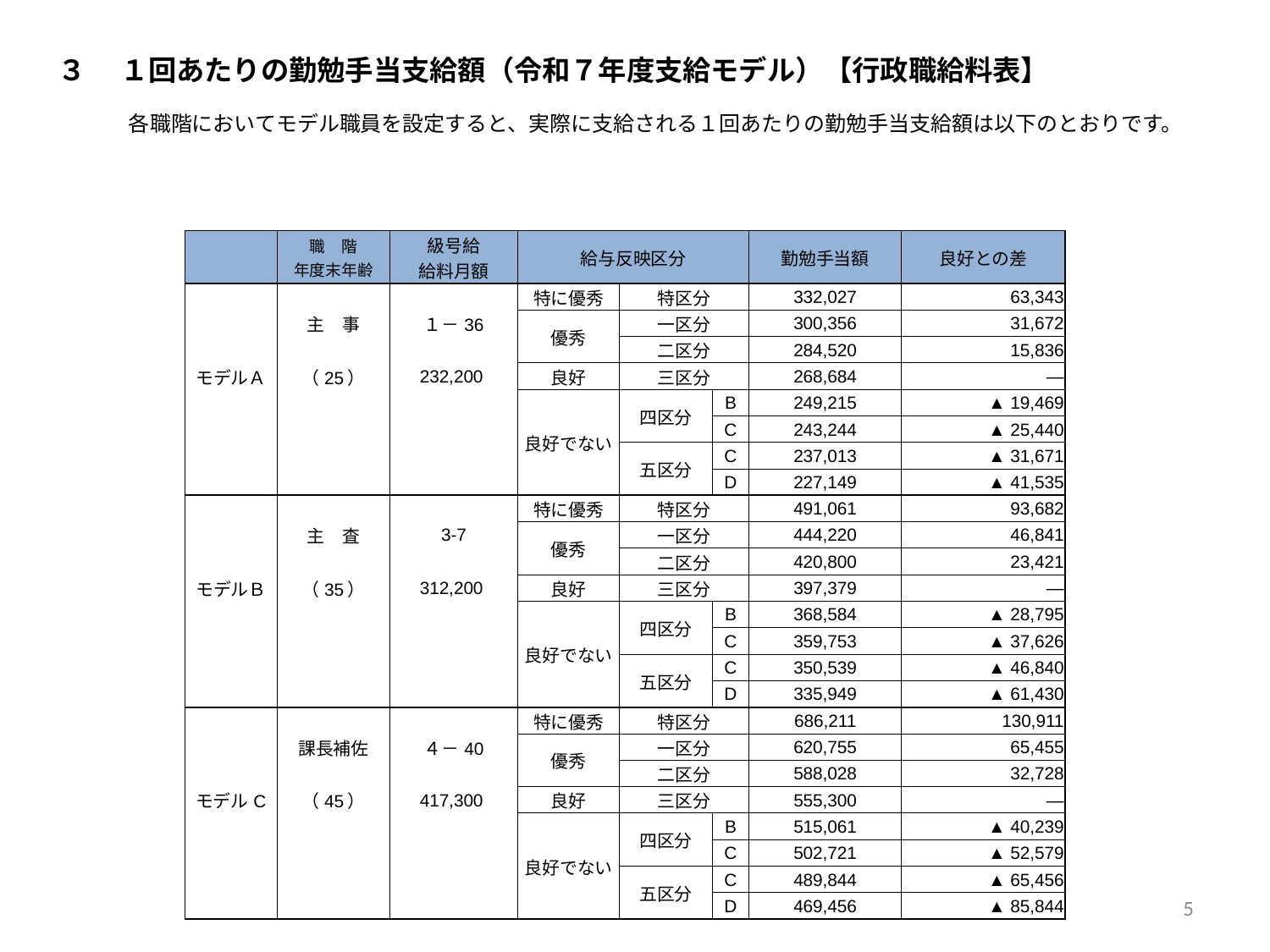

# ３　 １回あたりの勤勉手当支給額（令和７年度支給モデル）【行政職給料表】
　各職階においてモデル職員を設定すると、実際に支給される１回あたりの勤勉手当支給額は以下のとおりです。

|  | 職　階 年度末年齢 | 級号給 給料月額 | 給与反映区分 |  |  | 勤勉手当額 | 良好との差 |
| --- | --- | --- | --- | --- | --- | --- | --- |
|  |  |  | 特に優秀 | 特区分 |  | 332,027 | 63,343 |
|  | 主　事 | １－36 | 優秀 | 一区分 |  | 300,356 | 31,672 |
|  |  |  |  | 二区分 |  | 284,520 | 15,836 |
| モデルＡ | （25） | 232,200 | 良好 | 三区分 |  | 268,684 | ― |
|  |  |  | 良好でない | 四区分 | B | 249,215 | ▲ 19,469 |
|  |  |  |  |  | C | 243,244 | ▲ 25,440 |
|  |  |  |  | 五区分 | C | 237,013 | ▲ 31,671 |
|  |  |  |  |  | D | 227,149 | ▲ 41,535 |
|  |  |  | 特に優秀 | 特区分 |  | 491,061 | 93,682 |
|  | 主　査 | 3-7 | 優秀 | 一区分 |  | 444,220 | 46,841 |
|  |  |  |  | 二区分 |  | 420,800 | 23,421 |
| モデルＢ | （35） | 312,200 | 良好 | 三区分 |  | 397,379 | ― |
|  |  |  | 良好でない | 四区分 | B | 368,584 | ▲ 28,795 |
|  |  |  |  |  | C | 359,753 | ▲ 37,626 |
|  |  |  |  | 五区分 | C | 350,539 | ▲ 46,840 |
|  |  |  |  |  | D | 335,949 | ▲ 61,430 |
|  |  |  | 特に優秀 | 特区分 |  | 686,211 | 130,911 |
|  | 課長補佐 | ４－40 | 優秀 | 一区分 |  | 620,755 | 65,455 |
|  |  |  |  | 二区分 |  | 588,028 | 32,728 |
| モデルC | （45） | 417,300 | 良好 | 三区分 |  | 555,300 | ― |
|  |  |  | 良好でない | 四区分 | B | 515,061 | ▲ 40,239 |
|  |  |  |  |  | C | 502,721 | ▲ 52,579 |
|  |  |  |  | 五区分 | C | 489,844 | ▲ 65,456 |
|  |  |  |  |  | D | 469,456 | ▲ 85,844 |
5